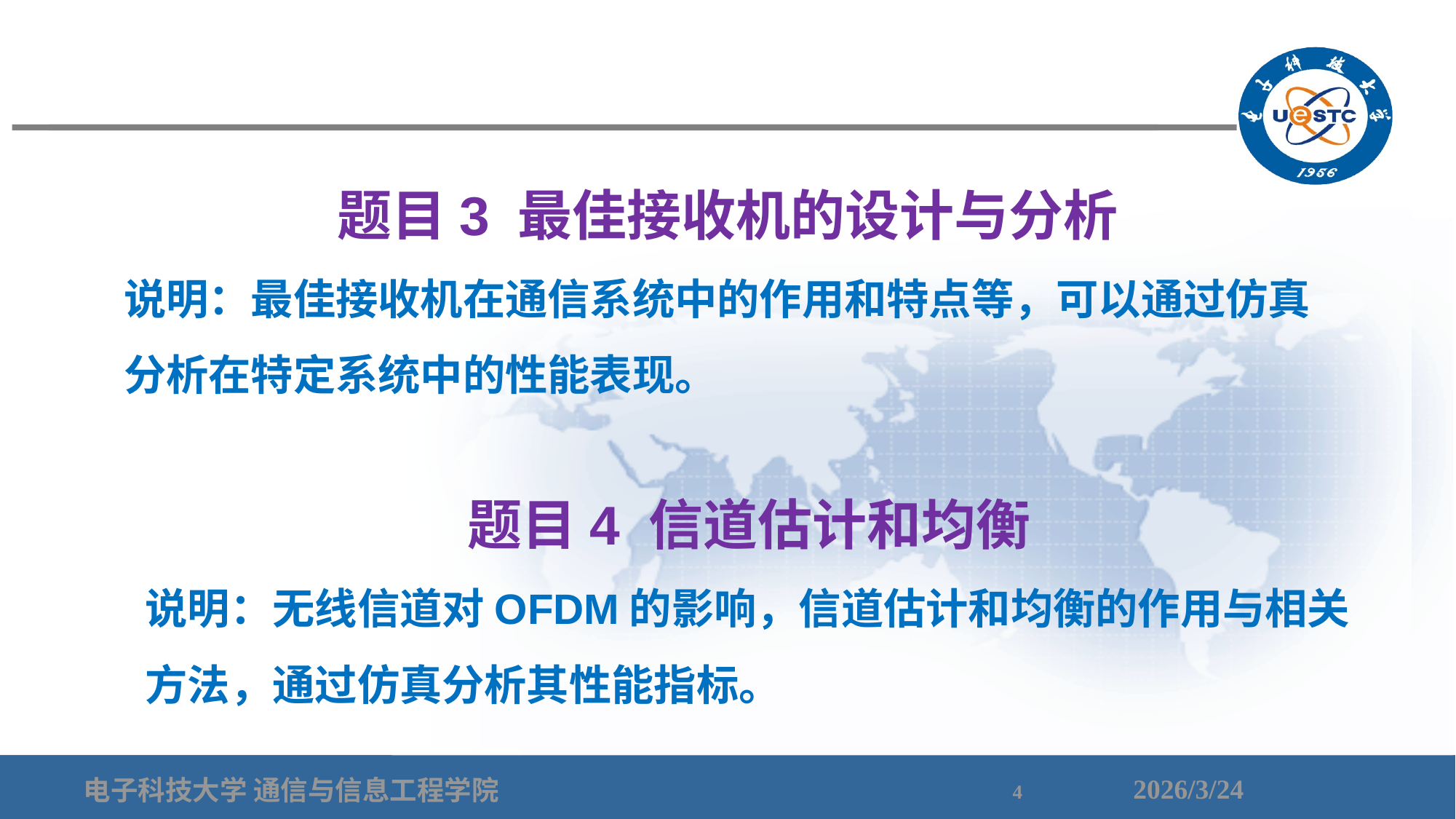

题目3 最佳接收机的设计与分析
说明：最佳接收机在通信系统中的作用和特点等，可以通过仿真分析在特定系统中的性能表现。
题目4 信道估计和均衡
说明：无线信道对OFDM的影响，信道估计和均衡的作用与相关方法，通过仿真分析其性能指标。